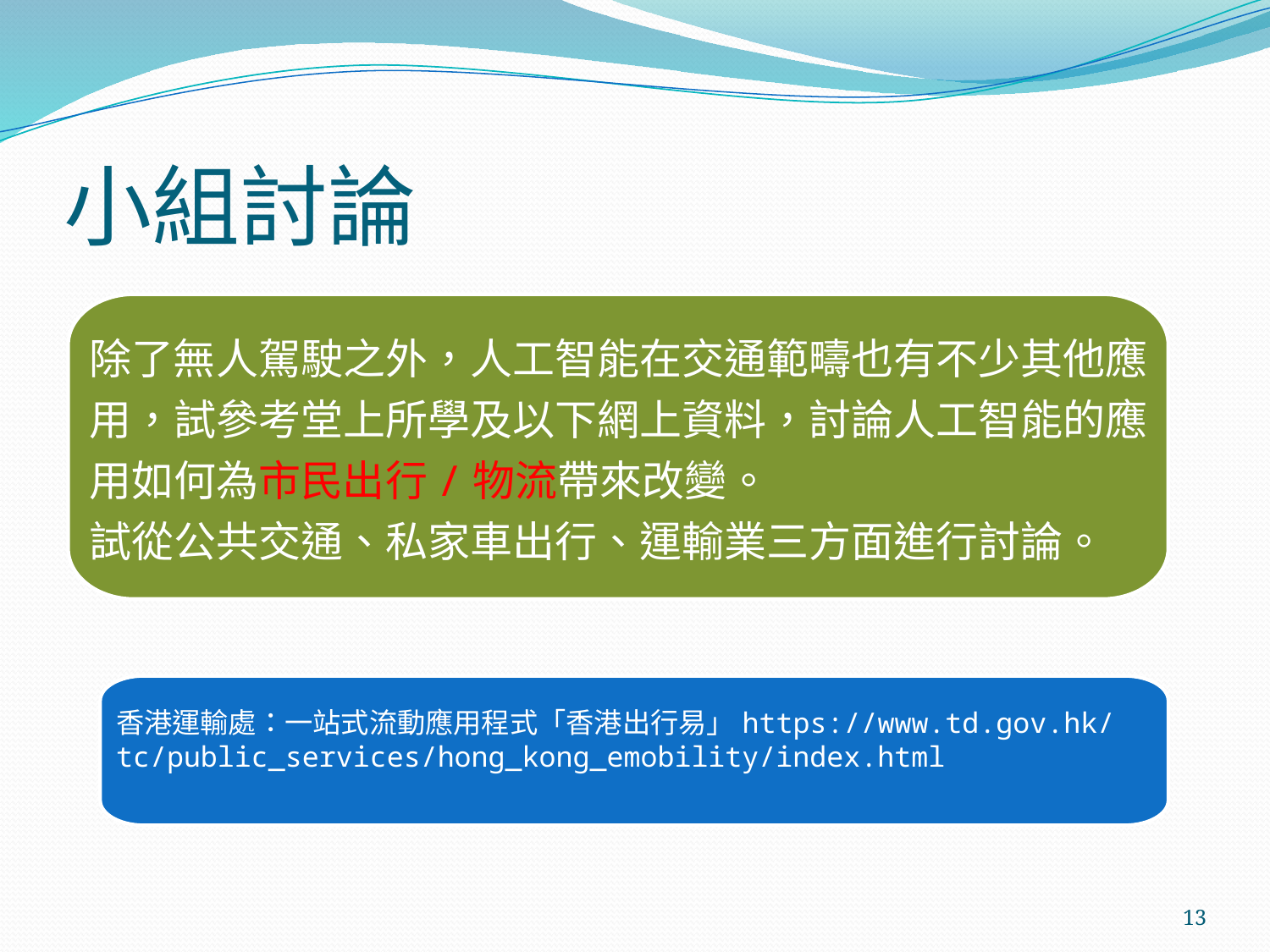

# 小組討論

除了無人駕駛之外，人工智能在交通範疇也有不少其他應用，試參考堂上所學及以下網上資料，討論人工智能的應用如何為市民出行/物流帶來改變。
試從公共交通、私家車出行、運輸業三方面進行討論。

香港運輸處：一站式流動應用程式「香港出行易」https://www.td.gov.hk/tc/public_services/hong_kong_emobility/index.html

13